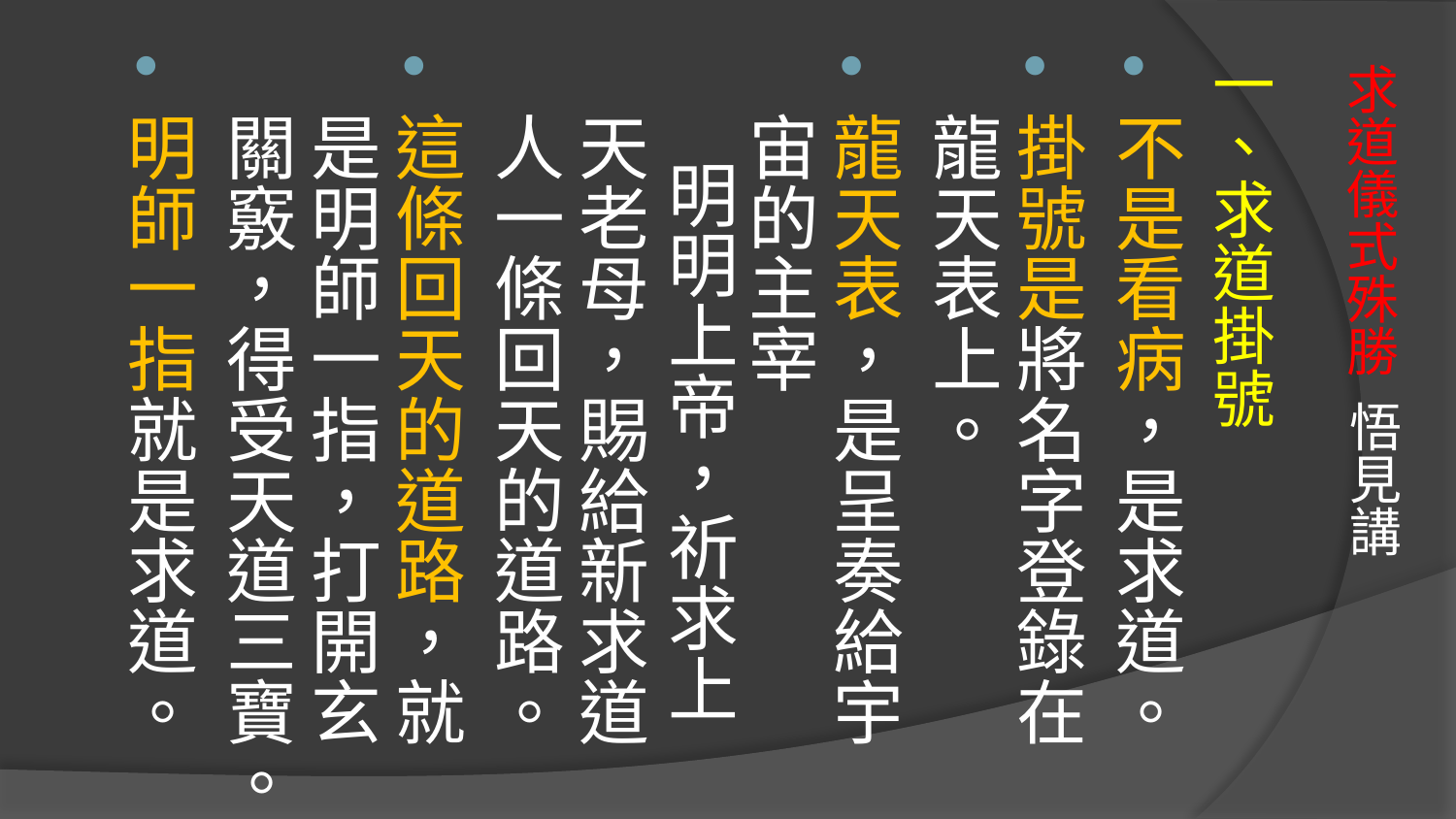

一、求道掛號
不是看病，是求道。
掛號是將名字登錄在龍天表上。
龍天表，是呈奏給宇宙的主宰                            明明上帝，祈求上天老母，賜給新求道人一條回天的道路。
這條回天的道路，就是明師一指，打開玄關竅，得受天道三寶。
明師一指就是求道。

# 求道儀式殊勝  悟見講